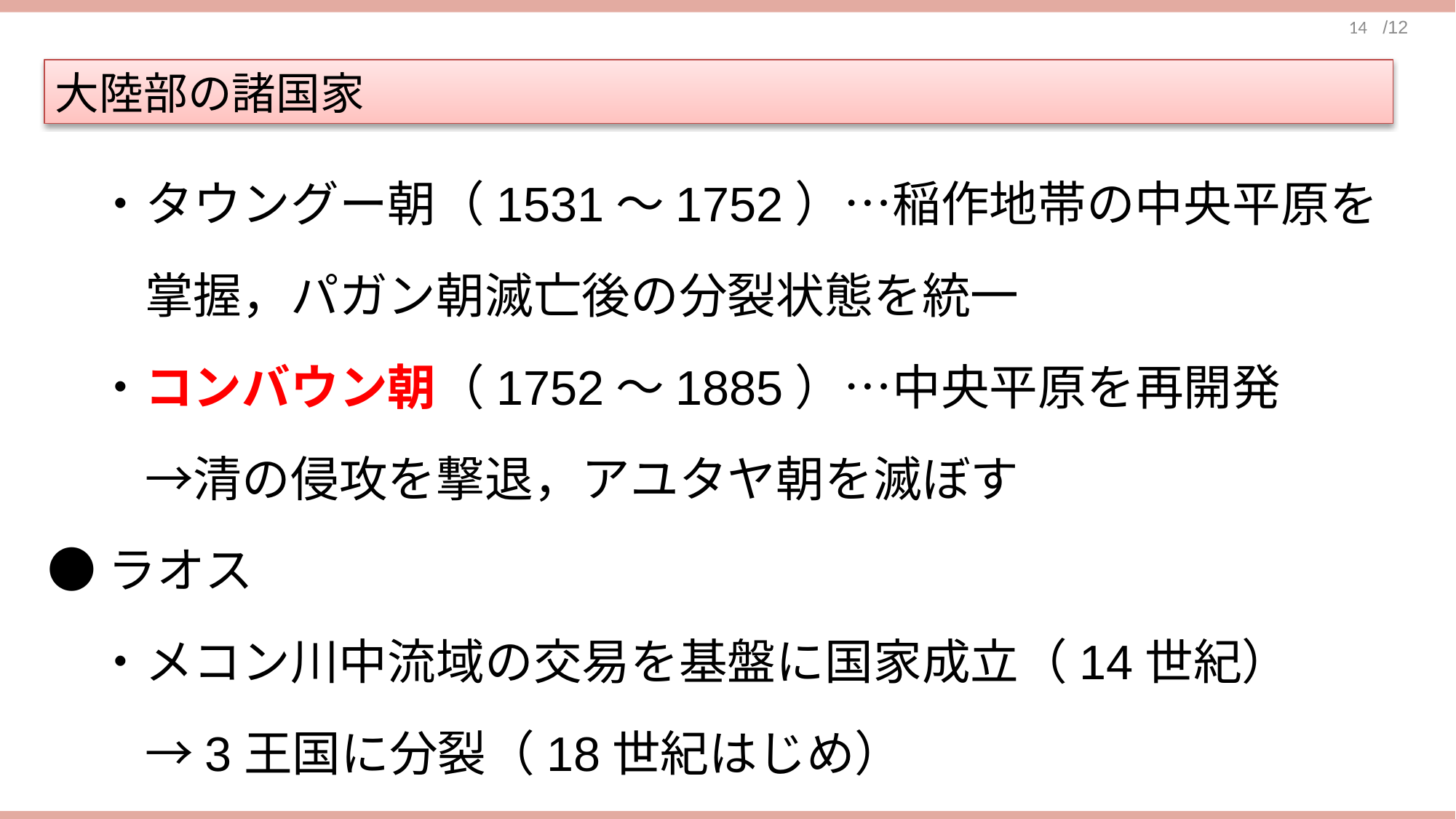

大陸部の諸国家
　・タウングー朝（1531～1752）…稲作地帯の中央平原を
　　掌握，パガン朝滅亡後の分裂状態を統一
　・コンバウン朝（1752～1885）…中央平原を再開発
　　→清の侵攻を撃退，アユタヤ朝を滅ぼす
●ラオス
　・メコン川中流域の交易を基盤に国家成立（14世紀）
　　→3王国に分裂（18世紀はじめ）